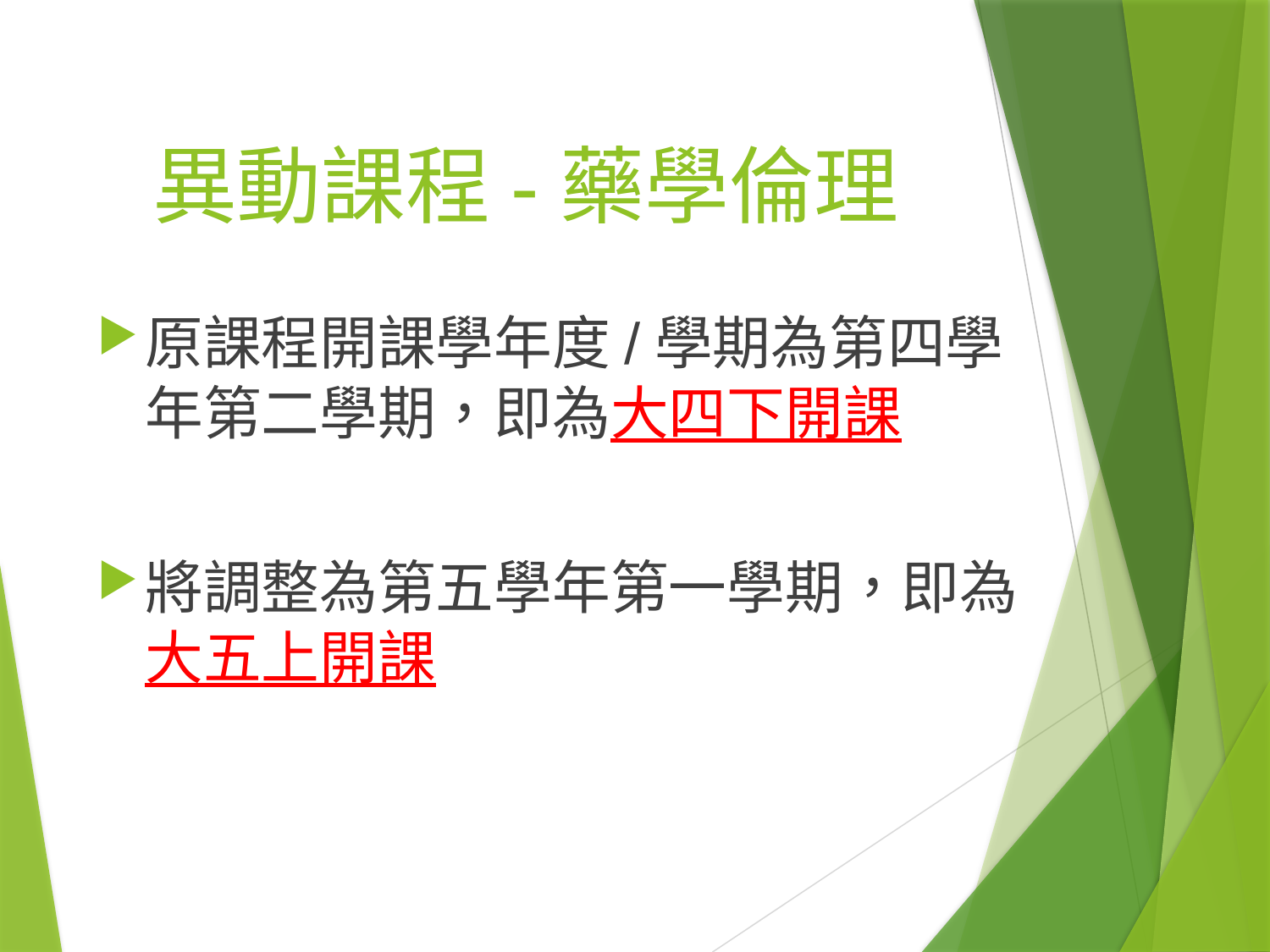

# 異動課程-藥學倫理
原課程開課學年度/學期為第四學年第二學期，即為大四下開課

將調整為第五學年第一學期，即為大五上開課